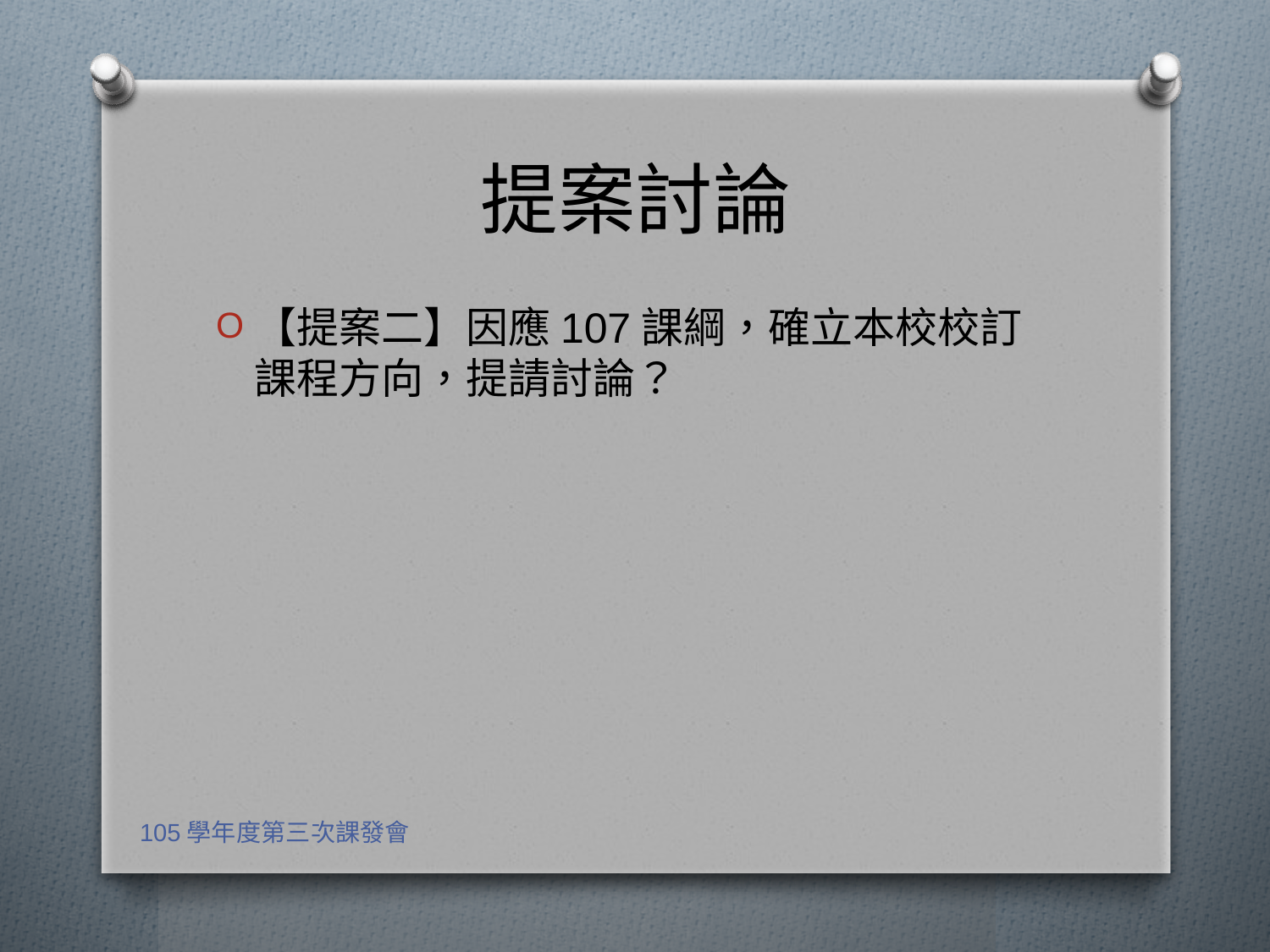

# 提案討論
【提案二】因應107課綱，確立本校校訂課程方向，提請討論？
105學年度第三次課發會